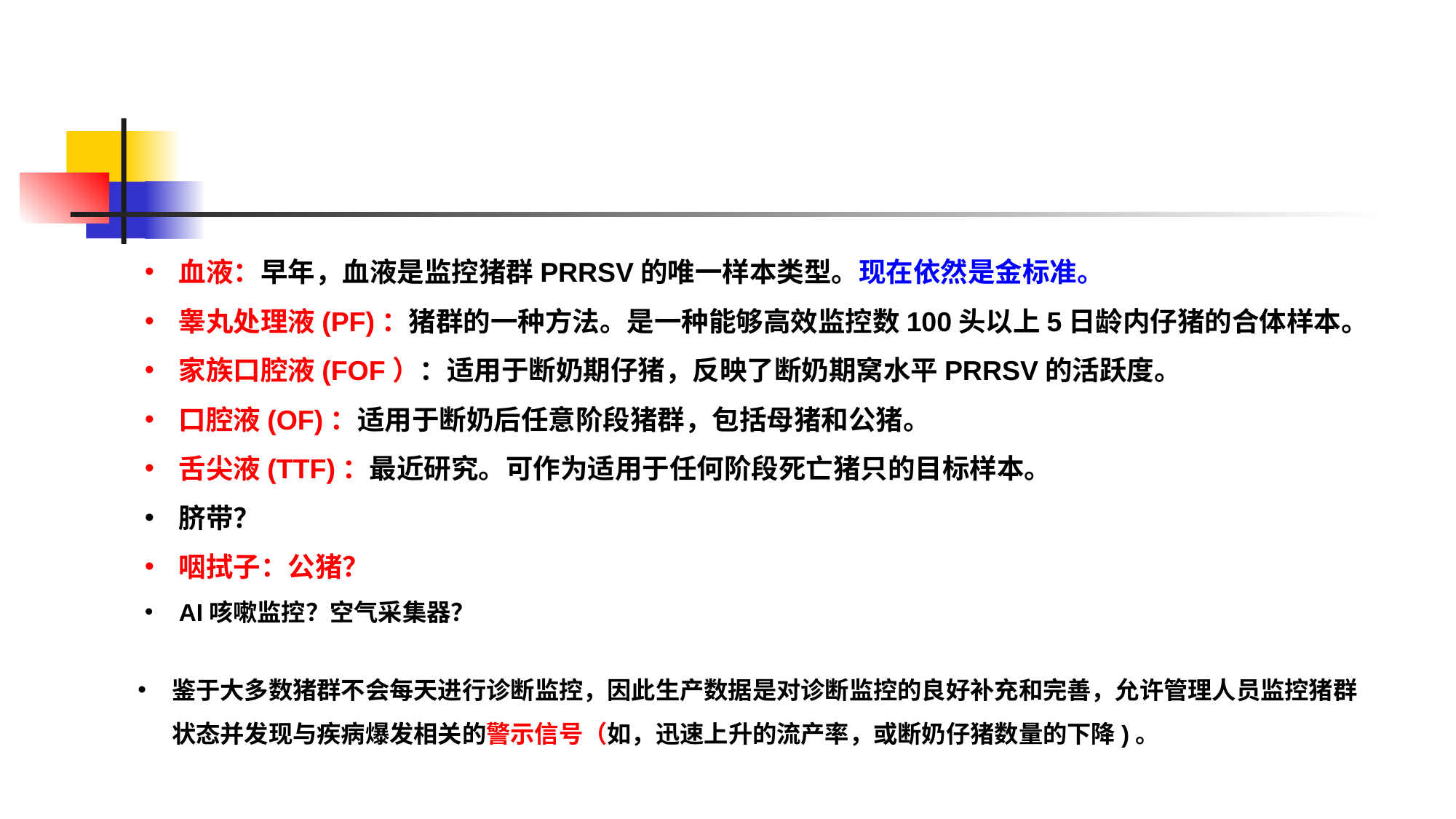

血液：早年，血液是监控猪群PRRSV的唯一样本类型。现在依然是金标准。
睾丸处理液(PF)：猪群的一种方法。是一种能够高效监控数100头以上5日龄内仔猪的合体样本。
家族口腔液(FOF）：适用于断奶期仔猪，反映了断奶期窝水平PRRSV的活跃度。
口腔液(OF)：适用于断奶后任意阶段猪群，包括母猪和公猪。
舌尖液(TTF)：最近研究。可作为适用于任何阶段死亡猪只的目标样本。
脐带？
咽拭子：公猪？
AI咳嗽监控？空气采集器？
鉴于大多数猪群不会每天进行诊断监控，因此生产数据是对诊断监控的良好补充和完善，允许管理人员监控猪群状态并发现与疾病爆发相关的警示信号（如，迅速上升的流产率，或断奶仔猪数量的下降)。